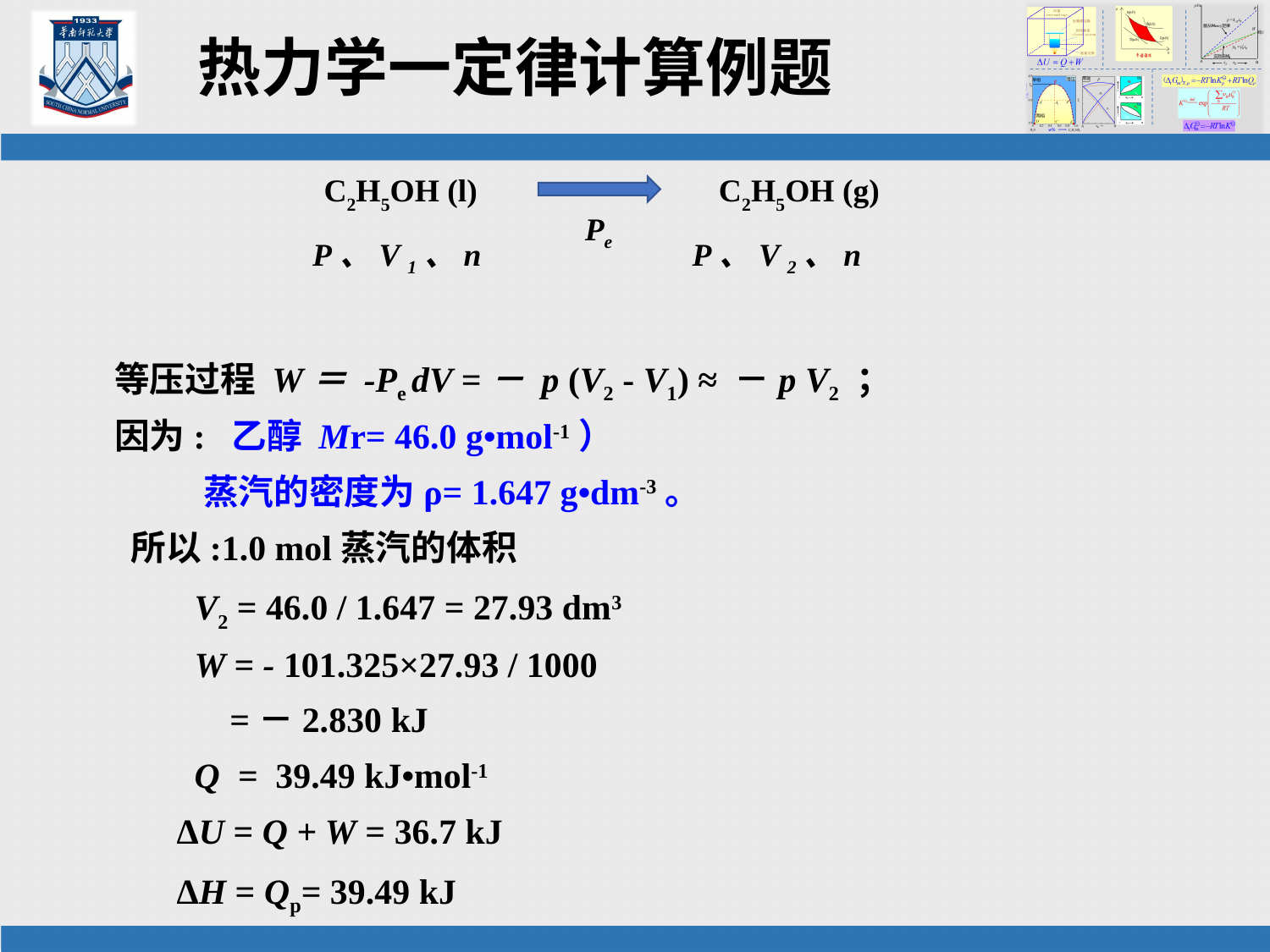

# 热力学一定律计算例题
 C2H5OH (l)                              C2H5OH (g)

Pe
P、V 1、n
P、V 2、n
等压过程 W＝ -Pe dV =－ p (V2 - V1) ≈ －p V2 ；
因为:  乙醇 Mr= 46.0 g•mol-1）
          蒸汽的密度为ρ= 1.647 g•dm-3。
 所以:1.0 mol蒸汽的体积
         V2 = 46.0 / 1.647 = 27.93 dm3
         W = - 101.325×27.93 / 1000
             =－2.830 kJ
         Q  =  39.49 kJ•mol-1
       ΔU = Q + W = 36.7 kJ
       ΔH = Qp= 39.49 kJ